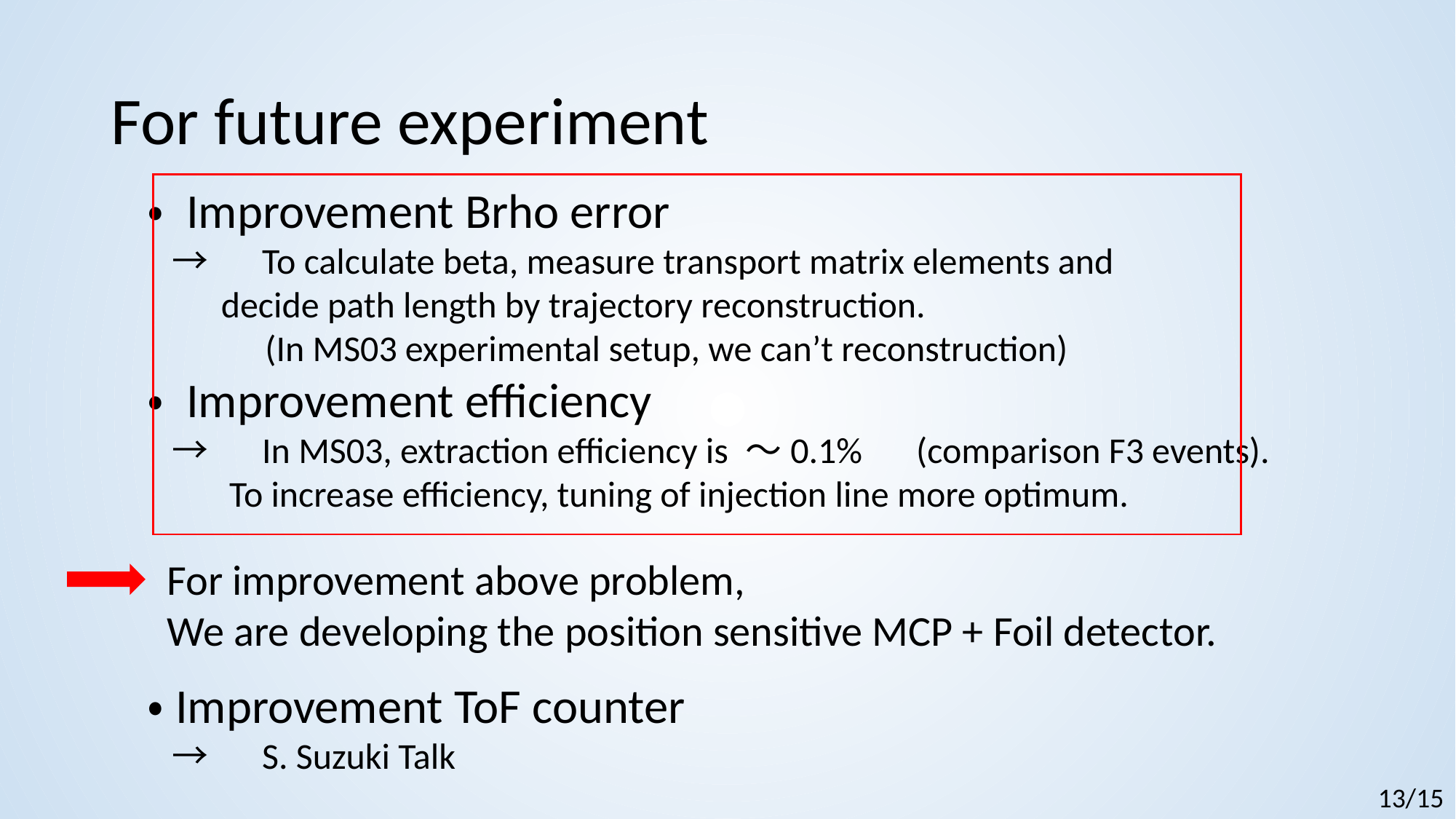

# For future experiment

・ Improvement Brho error
   →　To calculate beta, measure transport matrix elements and
         decide path length by trajectory reconstruction.
　　　(In MS03 experimental setup, we can’t reconstruction)
・ Improvement efficiency
   →　In MS03, extraction efficiency is ～0.1%　(comparison F3 events).
          To increase efficiency, tuning of injection line more optimum.

・Improvement ToF counter
   →　S. Suzuki Talk
For improvement above problem,
We are developing the position sensitive MCP + Foil detector.

13/15